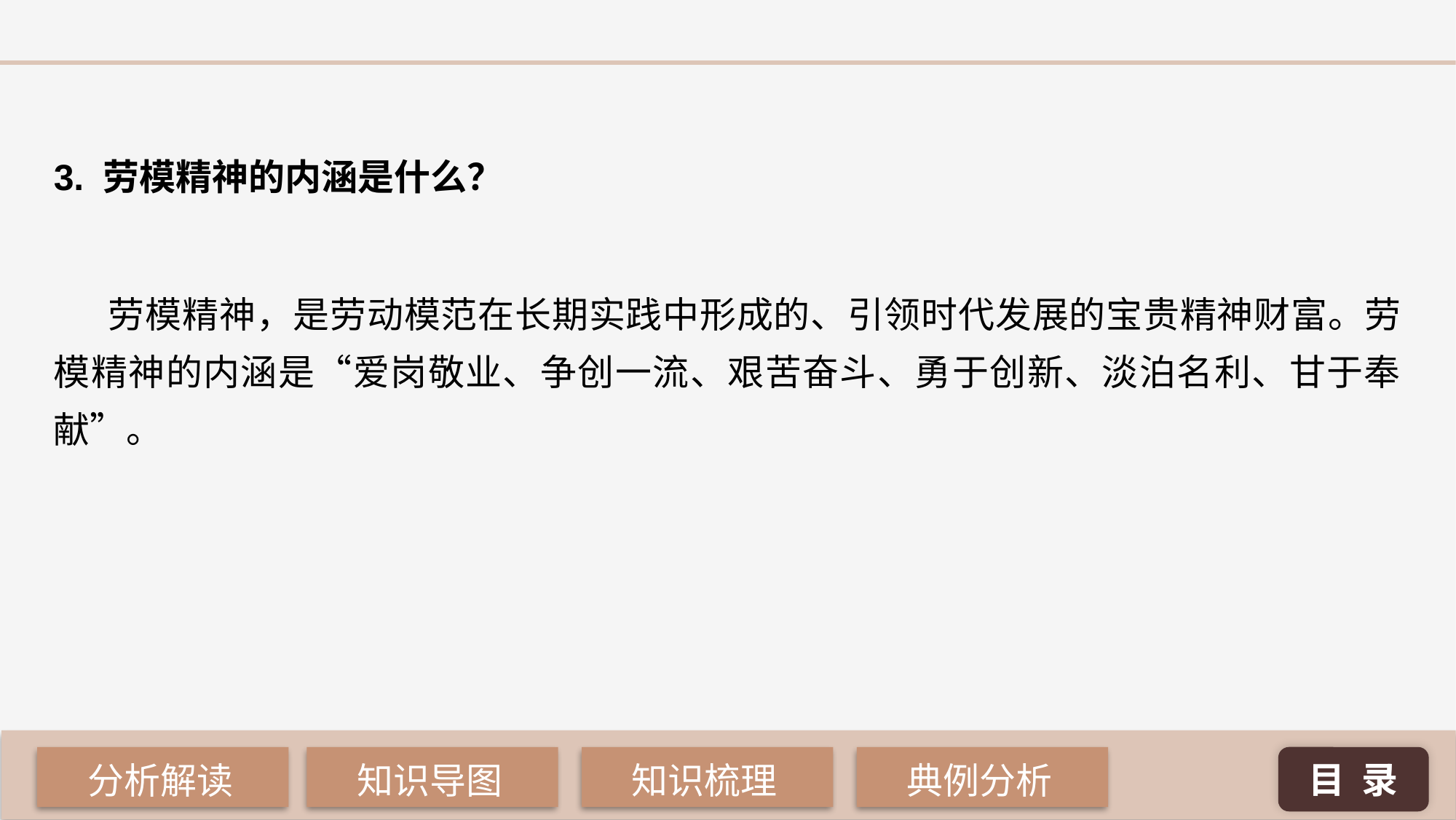

3. 劳模精神的内涵是什么？
劳模精神，是劳动模范在长期实践中形成的、引领时代发展的宝贵精神财富。劳模精神的内涵是“爱岗敬业、争创一流、艰苦奋斗、勇于创新、淡泊名利、甘于奉献”。